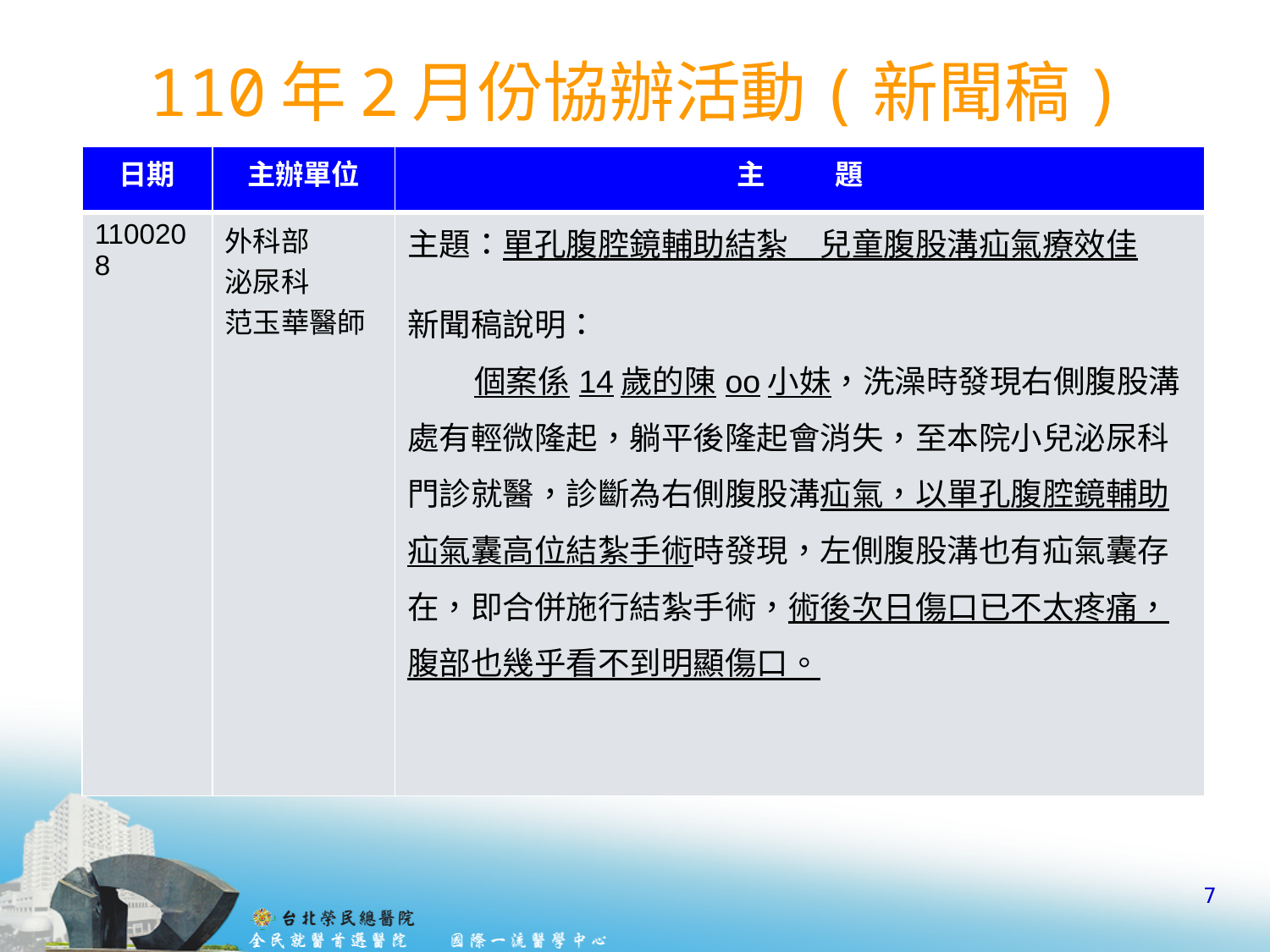

# 110年2月份協辦活動(新聞稿)
| 日期 | 主辦單位 | 主 題 |
| --- | --- | --- |
| 1100208 | 外科部 泌尿科 范玉華醫師 | 主題：單孔腹腔鏡輔助結紮　兒童腹股溝疝氣療效佳　   新聞稿說明： 個案係14歲的陳oo小妹，洗澡時發現右側腹股溝處有輕微隆起，躺平後隆起會消失，至本院小兒泌尿科門診就醫，診斷為右側腹股溝疝氣，以單孔腹腔鏡輔助疝氣囊高位結紮手術時發現，左側腹股溝也有疝氣囊存在，即合併施行結紮手術，術後次日傷口已不太疼痛，腹部也幾乎看不到明顯傷口。 |
7